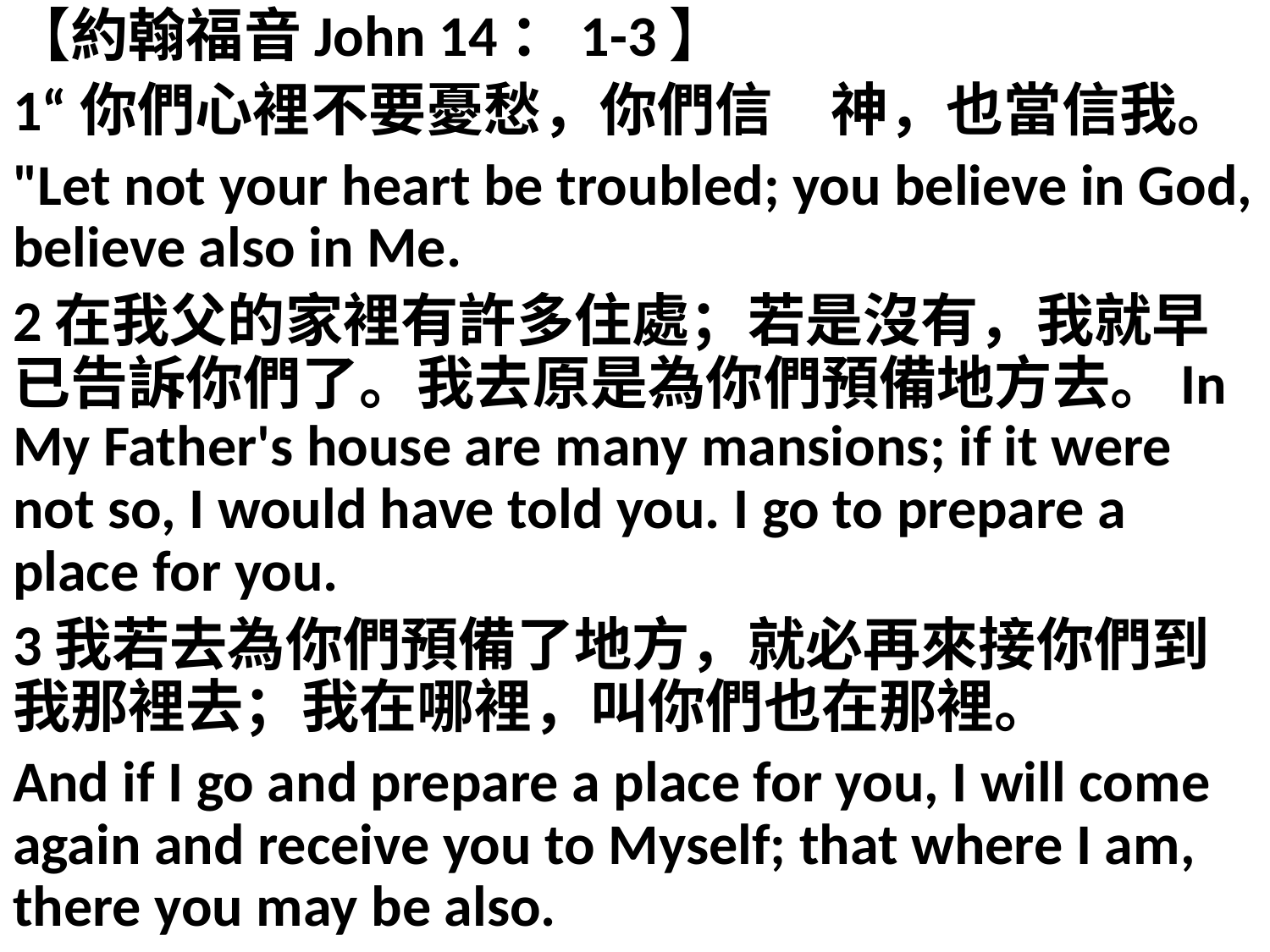

【約翰福音John 14：1-3】
1“你們心裡不要憂愁，你們信　神，也當信我。
"Let not your heart be troubled; you believe in God, believe also in Me.
2在我父的家裡有許多住處；若是沒有，我就早已告訴你們了。我去原是為你們預備地方去。In My Father's house are many mansions; if it were not so, I would have told you. I go to prepare a place for you.
3我若去為你們預備了地方，就必再來接你們到我那裡去；我在哪裡，叫你們也在那裡。
And if I go and prepare a place for you, I will come again and receive you to Myself; that where I am, there you may be also.